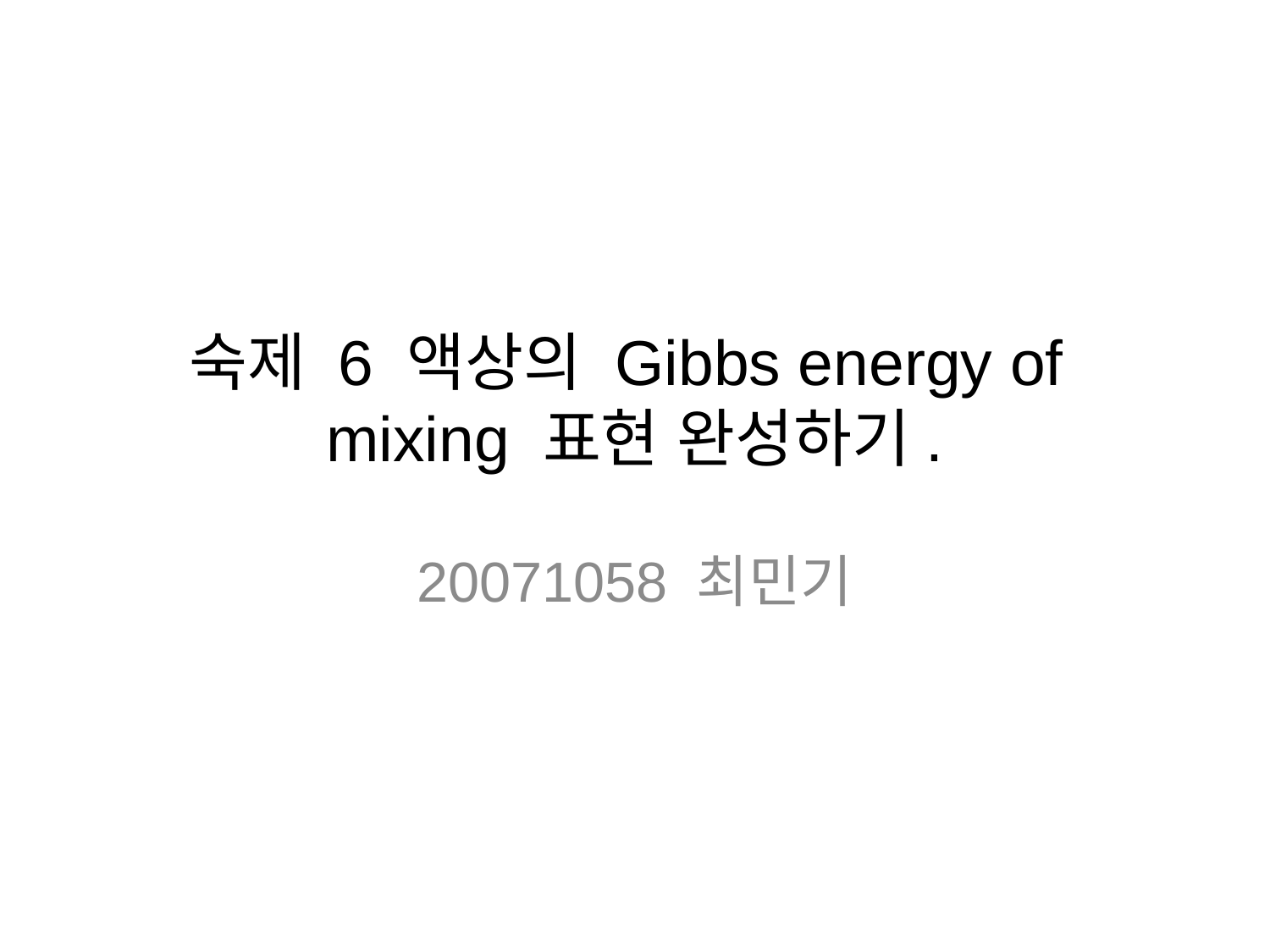

# 숙제 6 액상의 Gibbs energy of mixing 표현 완성하기.
20071058 최민기